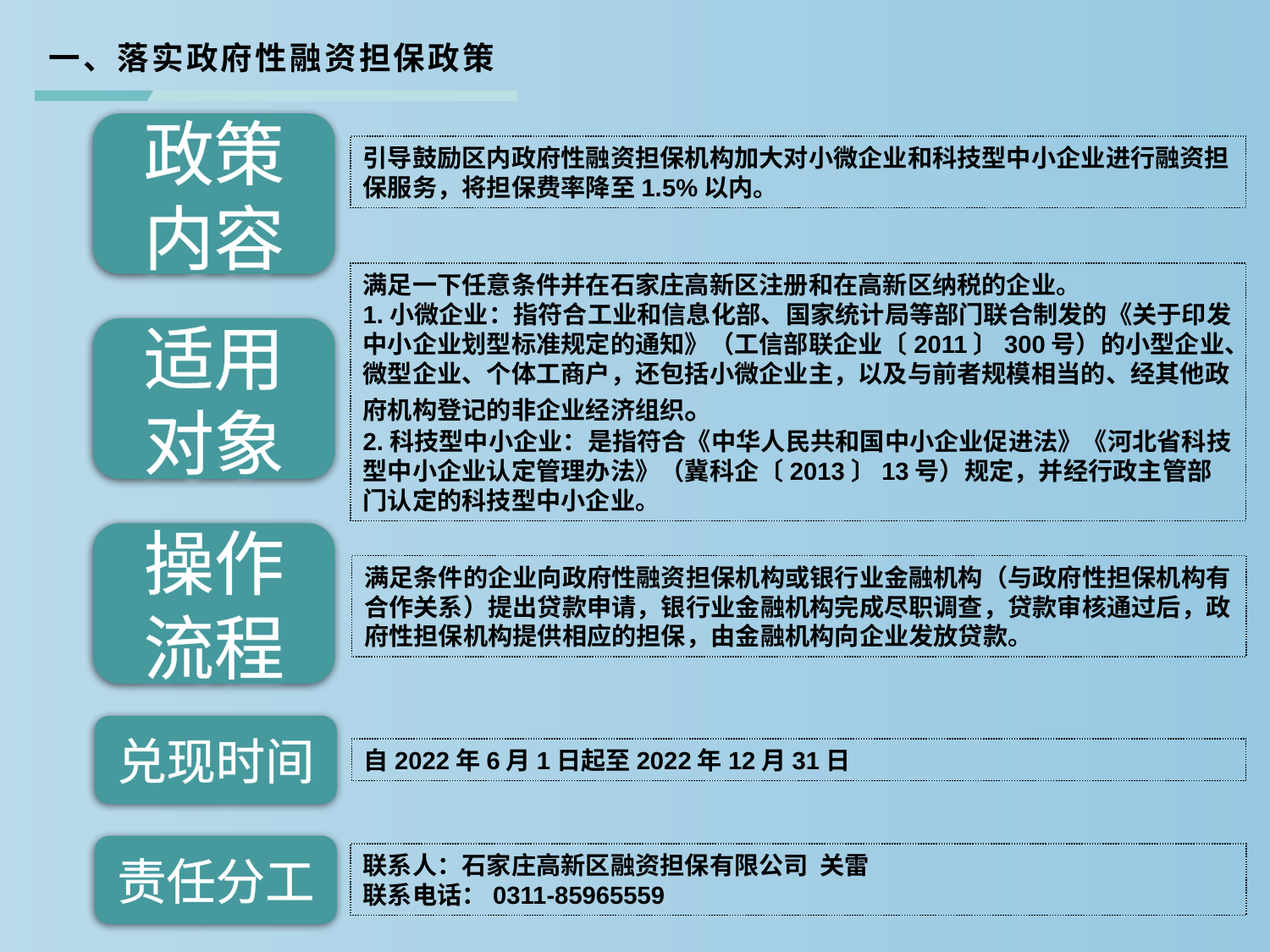

一、落实政府性融资担保政策

政策内容
引导鼓励区内政府性融资担保机构加大对小微企业和科技型中小企业进行融资担保服务，将担保费率降至1.5%以内。
满足一下任意条件并在石家庄高新区注册和在高新区纳税的企业。
1.小微企业：指符合工业和信息化部、国家统计局等部门联合制发的《关于印发中小企业划型标准规定的通知》（工信部联企业〔2011〕300号）的小型企业、微型企业、个体工商户，还包括小微企业主，以及与前者规模相当的、经其他政府机构登记的非企业经济组织。
2.科技型中小企业：是指符合《中华人民共和国中小企业促进法》《河北省科技型中小企业认定管理办法》（冀科企〔2013〕13号）规定，并经行政主管部门认定的科技型中小企业。
适用对象
操作流程
满足条件的企业向政府性融资担保机构或银行业金融机构（与政府性担保机构有合作关系）提出贷款申请，银行业金融机构完成尽职调查，贷款审核通过后，政府性担保机构提供相应的担保，由金融机构向企业发放贷款。
兑现时间
自2022年6月1日起至2022年12月31日
责任分工
联系人：石家庄高新区融资担保有限公司  关雷
联系电话：0311-85965559